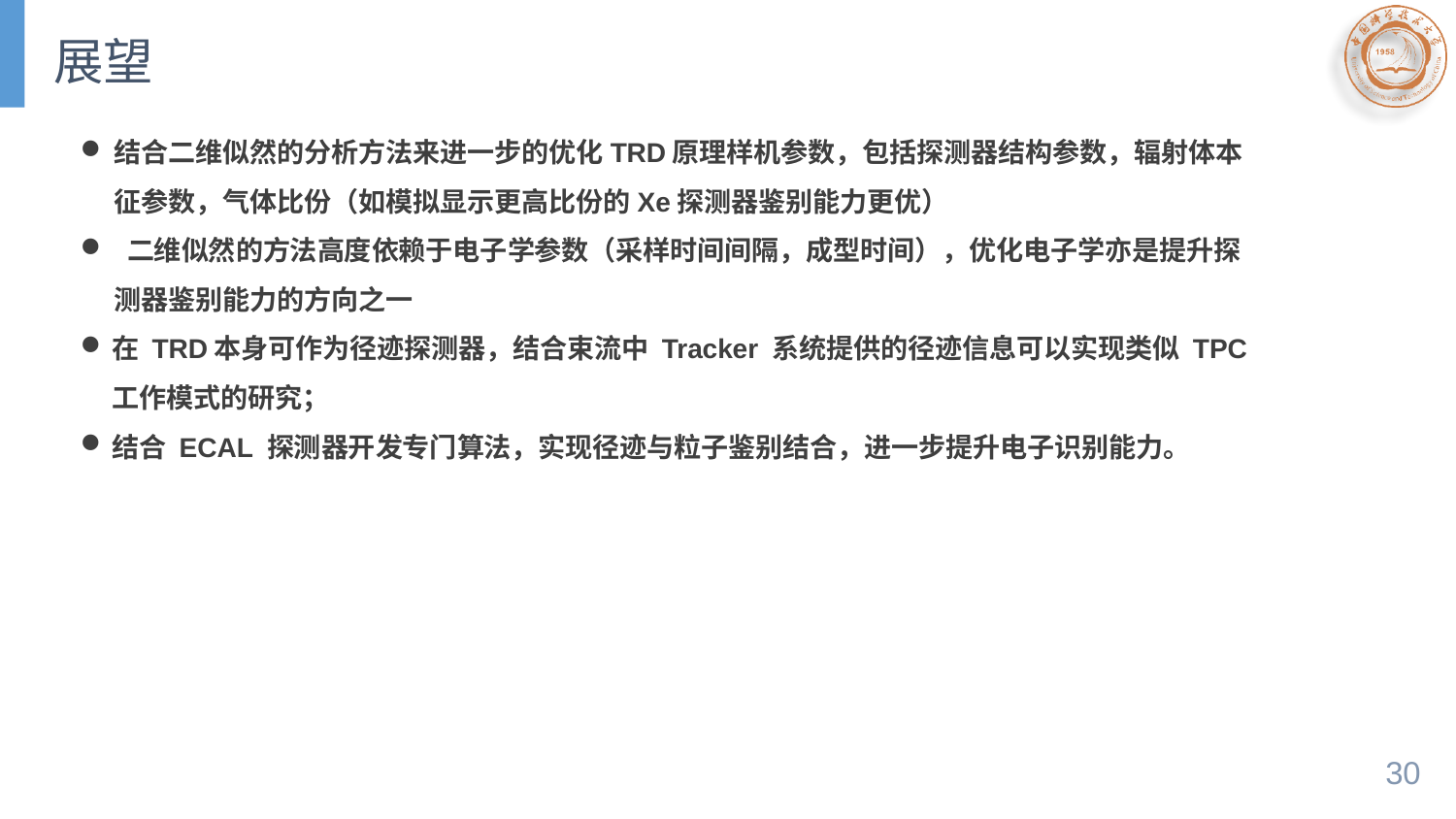

# 展望
结合二维似然的分析方法来进一步的优化TRD原理样机参数，包括探测器结构参数，辐射体本征参数，气体比份（如模拟显示更高比份的Xe探测器鉴别能力更优）
 二维似然的方法高度依赖于电子学参数（采样时间间隔，成型时间），优化电子学亦是提升探测器鉴别能力的方向之一
在 TRD本身可作为径迹探测器，结合束流中 Tracker 系统提供的径迹信息可以实现类似 TPC 工作模式的研究；
结合 ECAL 探测器开发专门算法，实现径迹与粒子鉴别结合，进一步提升电子识别能力。
30